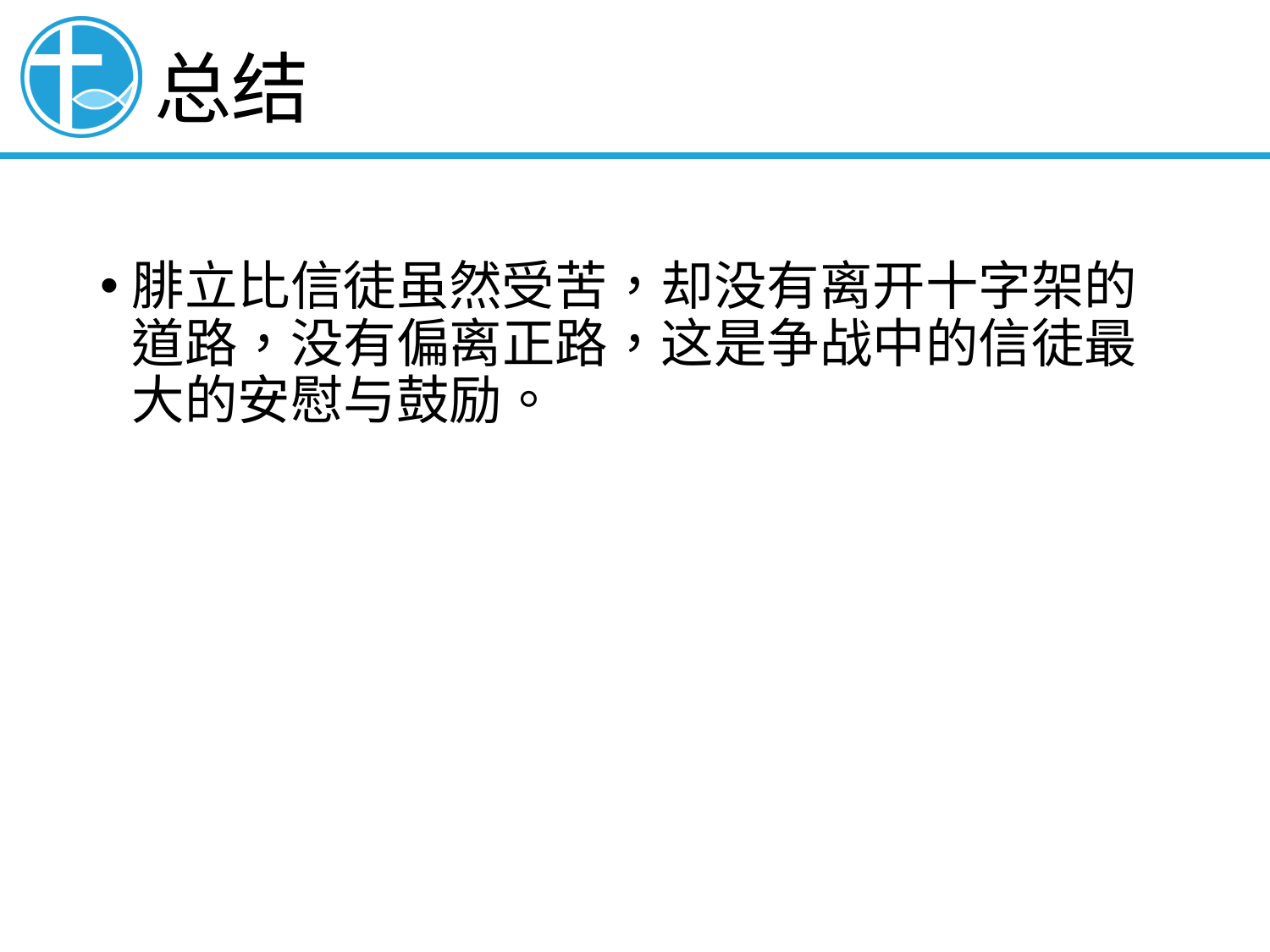

# 总结
腓立比信徒虽然受苦，却没有离开十字架的道路，没有偏离正路，这是争战中的信徒最大的安慰与鼓励。